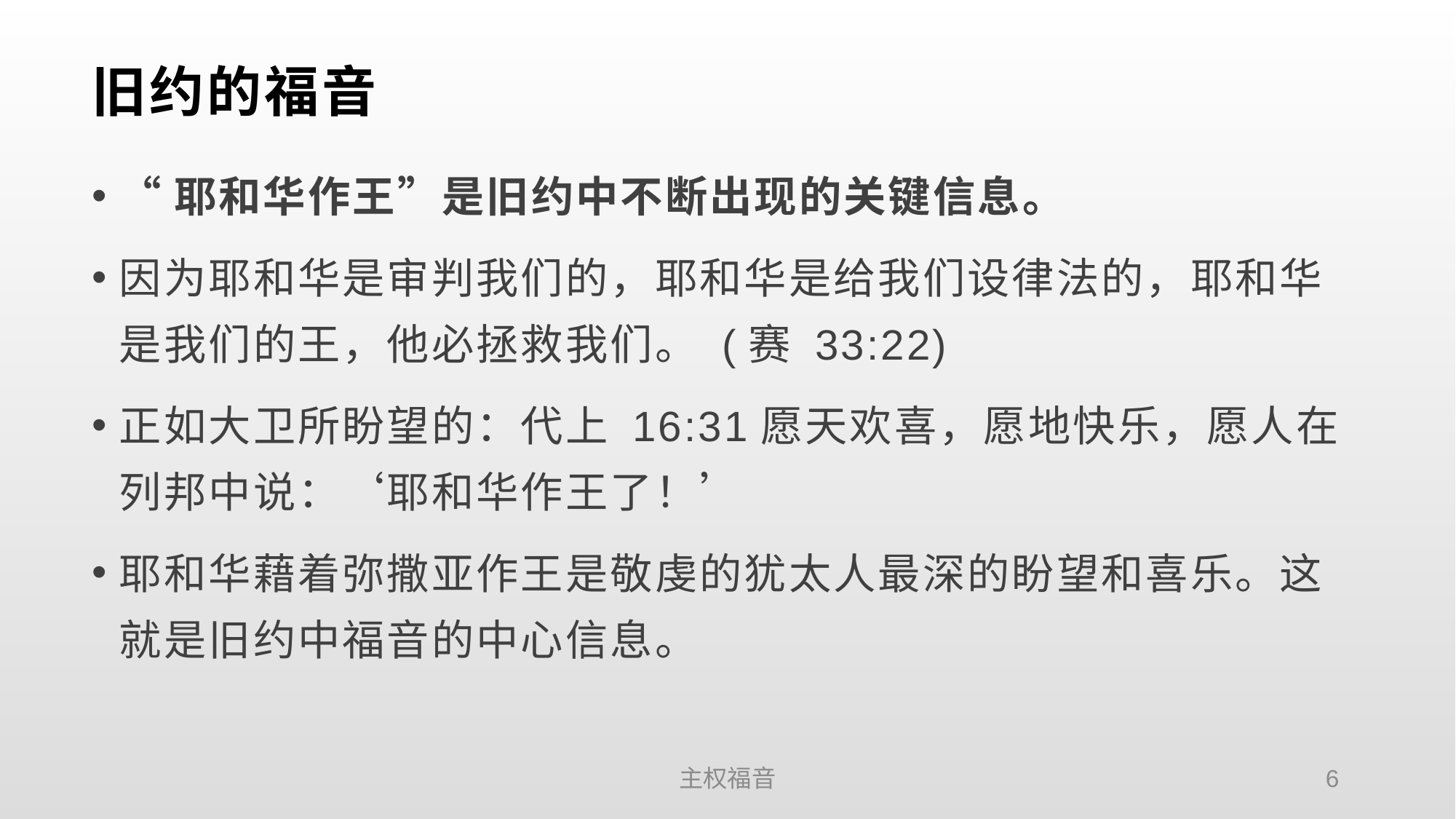

# 旧约的福音
“耶和华作王”是旧约中不断出现的关键信息。
因为耶和华是审判我们的，耶和华是给我们设律法的，耶和华是我们的王，他必拯救我们。 (赛 33:22)
正如大卫所盼望的：代上 16:31愿天欢喜，愿地快乐，愿人在列邦中说：‘耶和华作王了！’
耶和华藉着弥撒亚作王是敬虔的犹太人最深的盼望和喜乐。这就是旧约中福音的中心信息。

主权福音
6